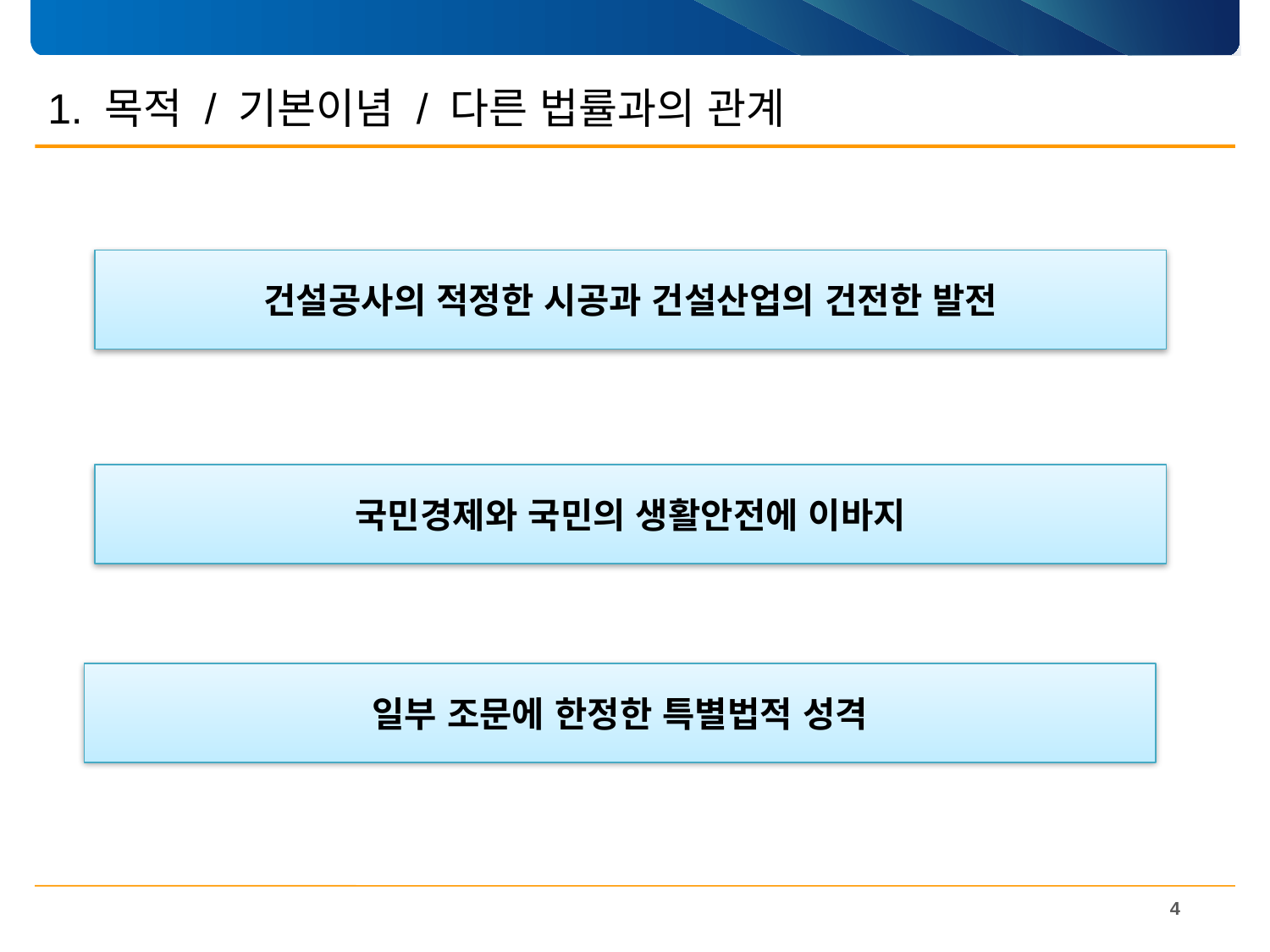

# 1. 목적 / 기본이념 / 다른 법률과의 관계

건설공사의 적정한 시공과 건설산업의 건전한 발전
국민경제와 국민의 생활안전에 이바지
일부 조문에 한정한 특별법적 성격